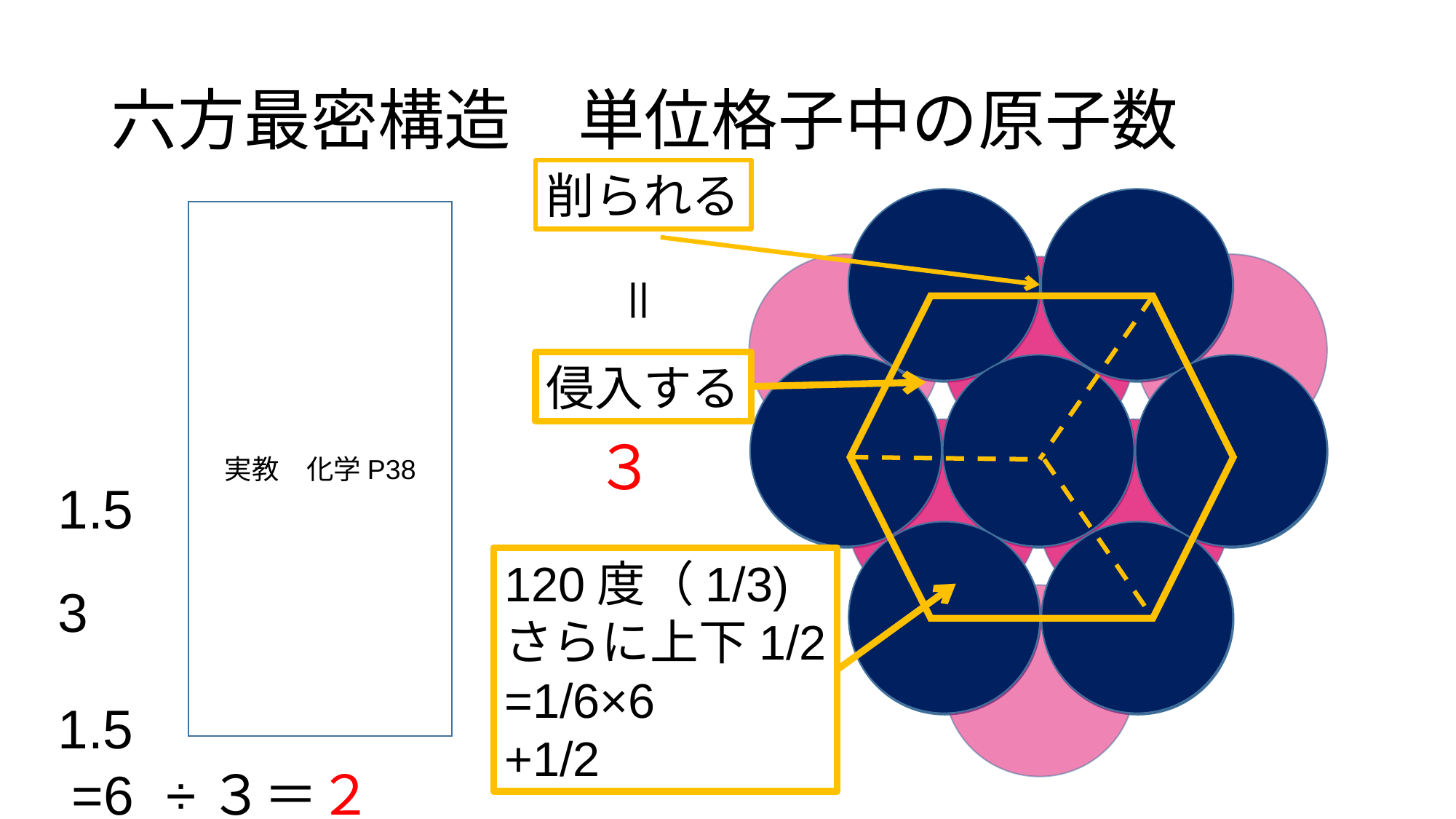

# 六方最密構造　単位格子中の原子数
削られる

実教　化学P38

＝

侵入する

３
1.5

120度（1/3)
さらに上下1/2
=1/6×6
+1/2
3
1.5
=6
÷３＝２